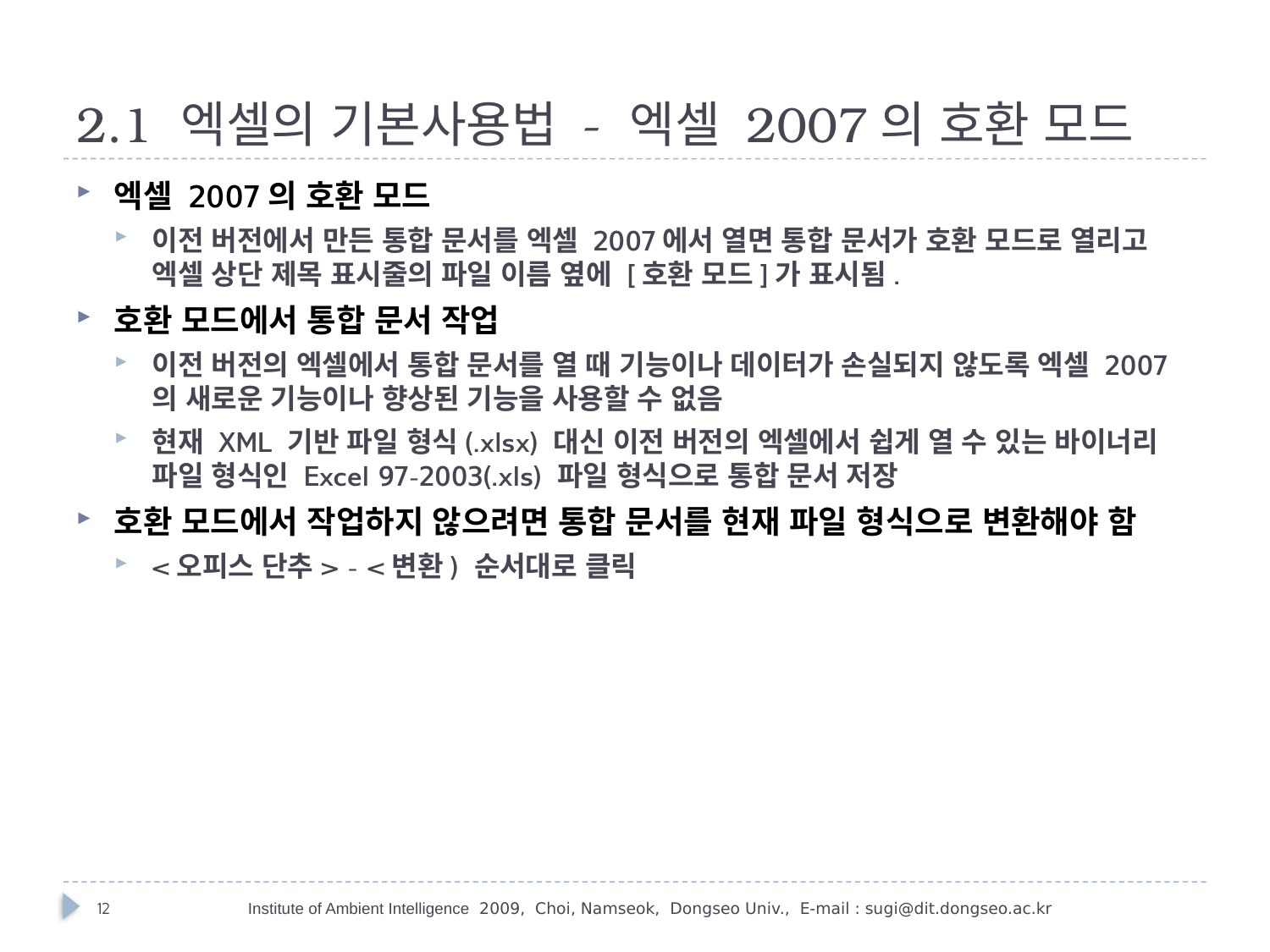

# 2.1 엑셀의 기본사용법 - 엑셀 2007의 호환 모드
엑셀 2007의 호환 모드
이전 버전에서 만든 통합 문서를 엑셀 2007에서 열면 통합 문서가 호환 모드로 열리고 엑셀 상단 제목 표시줄의 파일 이름 옆에 [호환 모드]가 표시됨.
호환 모드에서 통합 문서 작업
이전 버전의 엑셀에서 통합 문서를 열 때 기능이나 데이터가 손실되지 않도록 엑셀 2007의 새로운 기능이나 향상된 기능을 사용할 수 없음
현재 XML 기반 파일 형식(.xlsx) 대신 이전 버전의 엑셀에서 쉽게 열 수 있는 바이너리 파일 형식인 Excel 97-2003(.xls) 파일 형식으로 통합 문서 저장
호환 모드에서 작업하지 않으려면 통합 문서를 현재 파일 형식으로 변환해야 함
<오피스 단추> - <변환) 순서대로 클릭